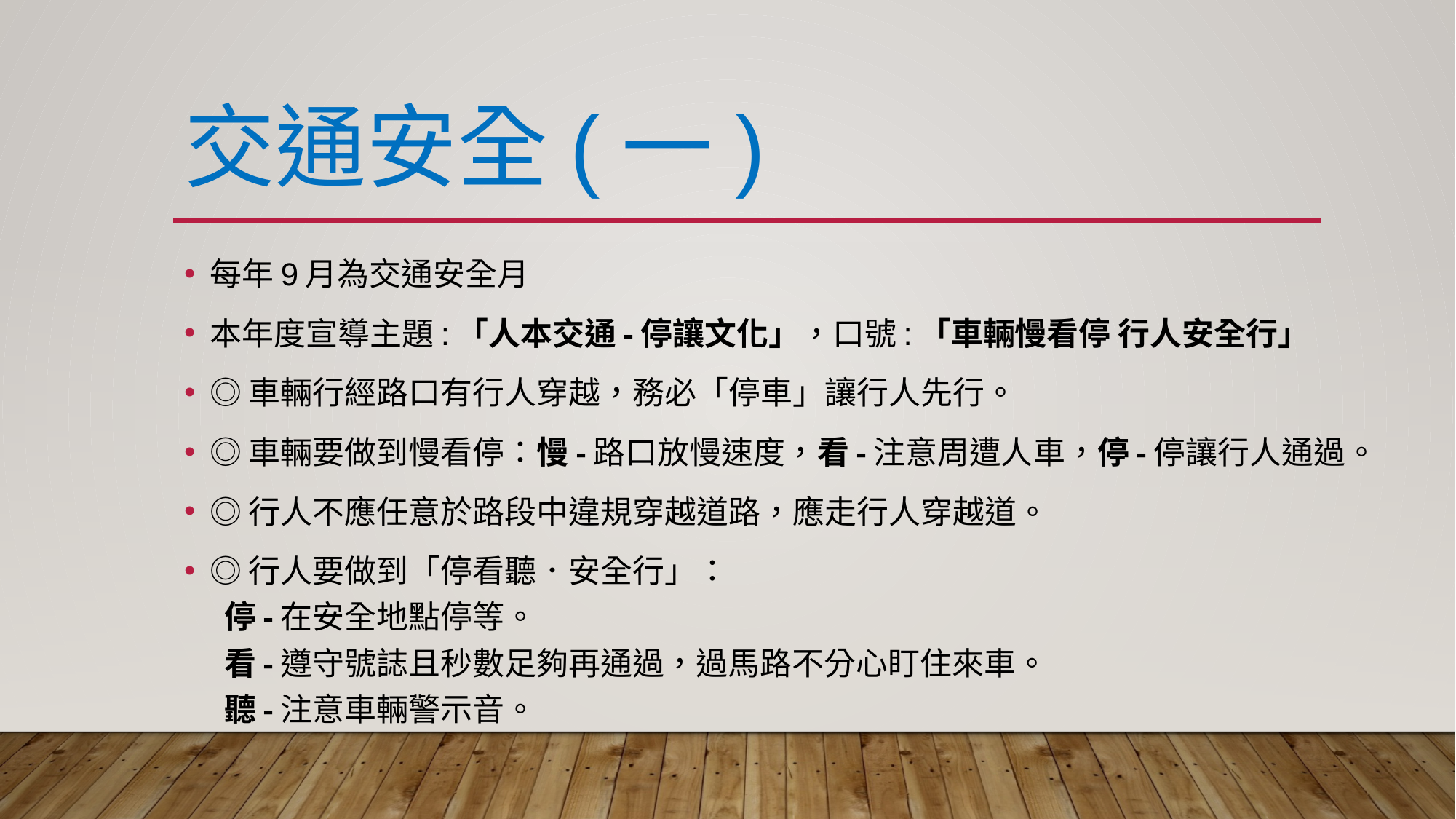

# 交通安全(一)
每年9月為交通安全月
本年度宣導主題:「人本交通-停讓文化」，口號:「車輛慢看停 行人安全行」
◎車輛行經路口有行人穿越，務必「停車」讓行人先行。
◎車輛要做到慢看停：慢-路口放慢速度，看-注意周遭人車，停-停讓行人通過。
◎行人不應任意於路段中違規穿越道路，應走行人穿越道。
◎行人要做到「停看聽．安全行」：
  停-在安全地點停等。
  看-遵守號誌且秒數足夠再通過，過馬路不分心盯住來車。
  聽-注意車輛警示音。